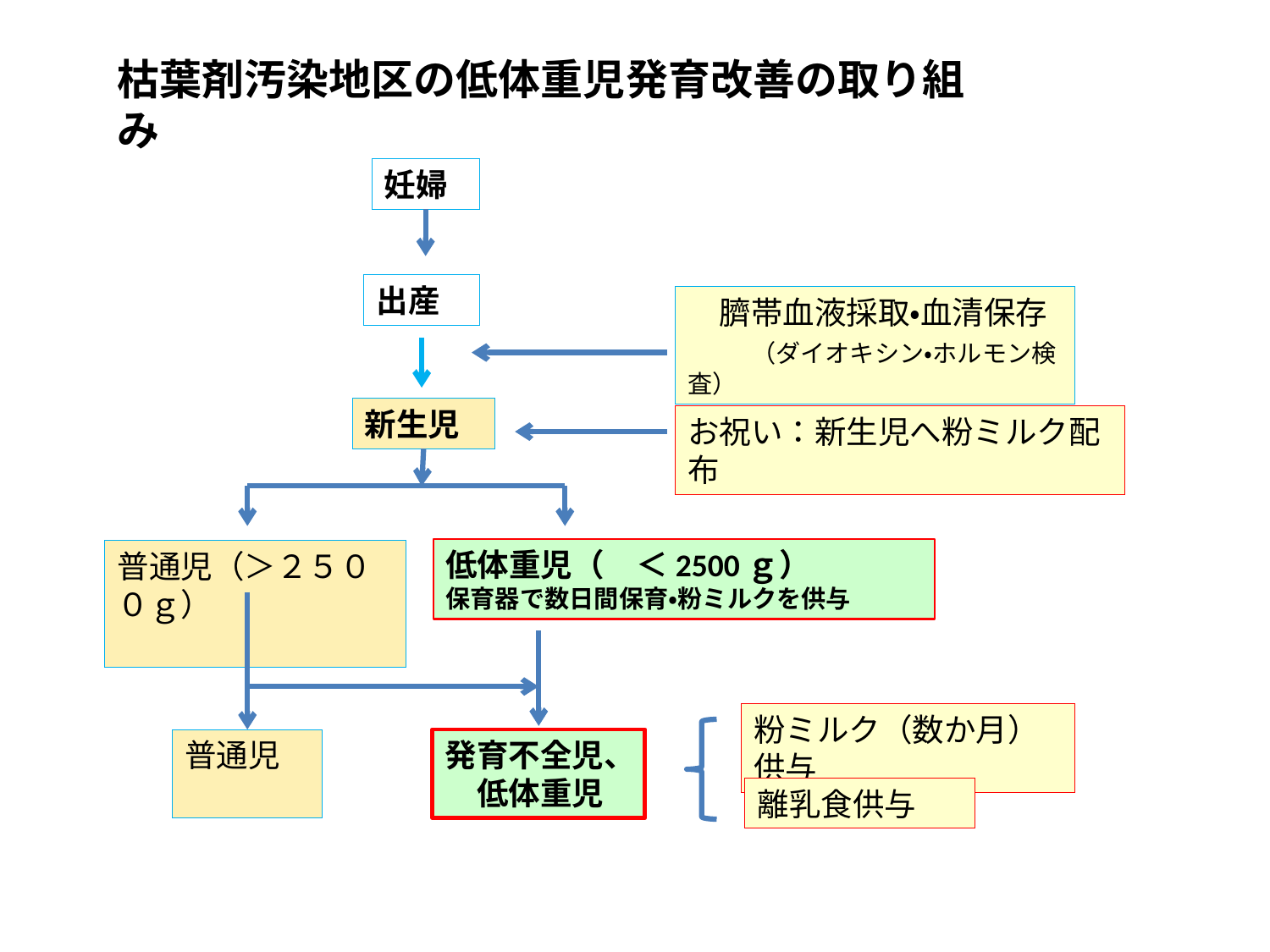

枯葉剤汚染地区の低体重児発育改善の取り組み
妊婦
出産
　臍帯血液採取・血清保存
　　（ダイオキシン・ホルモン検査）
新生児
お祝い：新生児へ粉ミルク配布
低体重児（　＜2500ｇ）
保育器で数日間保育・粉ミルクを供与
普通児（＞２５００ｇ）
粉ミルク（数か月）供与

発育不全児、　低体重児
普通児
離乳食供与